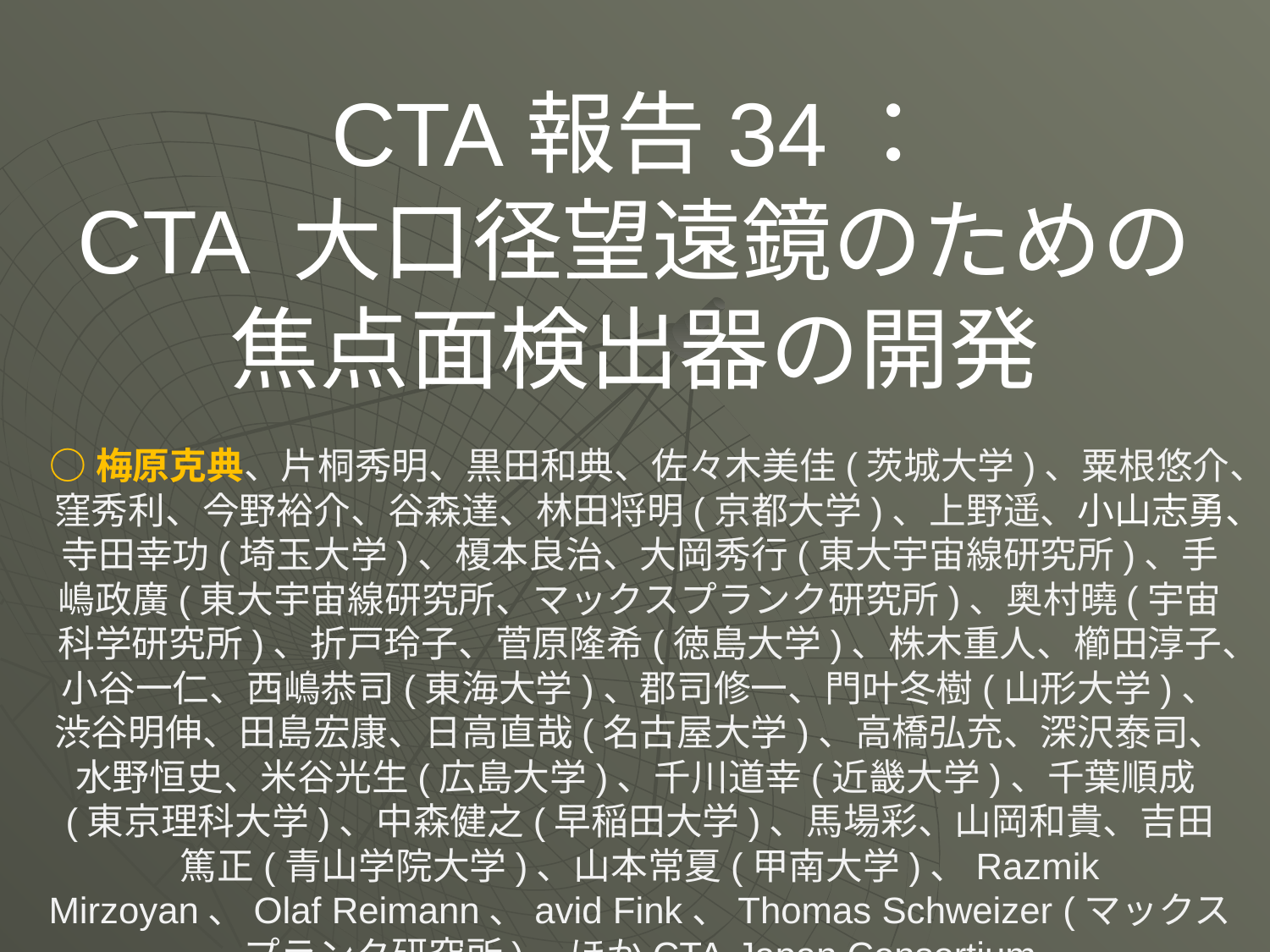

# CTA報告34： CTA 大口径望遠鏡のための 焦点面検出器の開発
○梅原克典、片桐秀明、黒田和典、佐々木美佳(茨城大学)、粟根悠介、窪秀利、今野裕介、谷森達、林田将明(京都大学)、上野遥、小山志勇、寺田幸功(埼玉大学)、榎本良治、大岡秀行(東大宇宙線研究所)、手嶋政廣(東大宇宙線研究所、マックスプランク研究所)、奥村曉(宇宙科学研究所)、折戸玲子、菅原隆希(徳島大学)、株木重人、櫛田淳子、小谷一仁、西嶋恭司(東海大学)、郡司修一、門叶冬樹(山形大学)、渋谷明伸、田島宏康、日高直哉(名古屋大学)、高橋弘充、深沢泰司、水野恒史、米谷光生(広島大学)、千川道幸(近畿大学)、千葉順成(東京理科大学)、中森健之(早稲田大学)、馬場彩、山岡和貴、吉田篤正(青山学院大学)、山本常夏(甲南大学)、Razmik Mirzoyan、Olaf Reimann、avid Fink、Thomas Schweizer (マックスプランク研究所)、ほかCTA-Japan Consortium